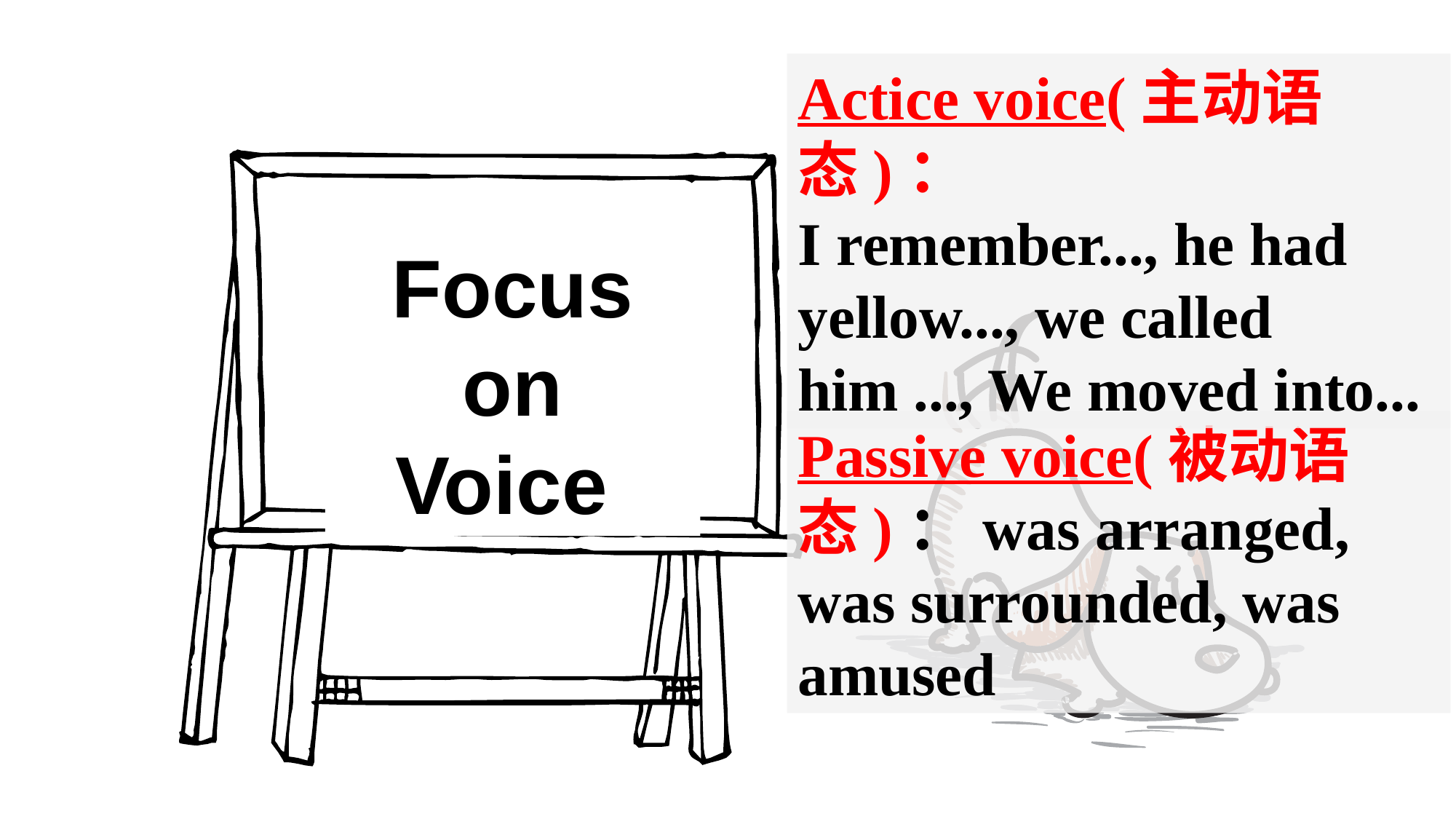

Actice voice(主动语态)：
I remember..., he had yellow..., we called him ..., We moved into...

Focus on
Voice
Passive voice(被动语态)：was arranged, was surrounded, was amused